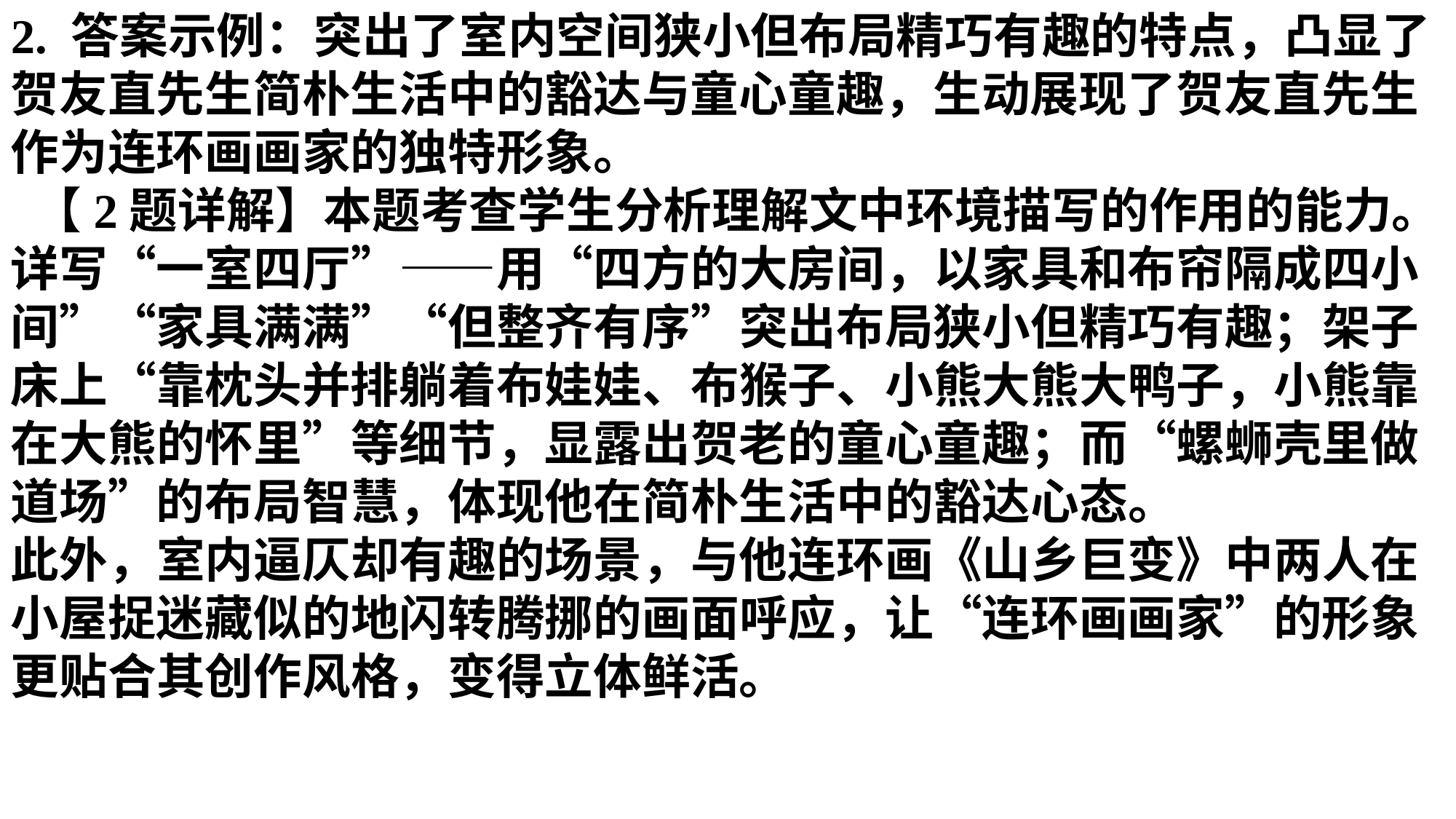

2. 答案示例：突出了室内空间狭小但布局精巧有趣的特点，凸显了贺友直先生简朴生活中的豁达与童心童趣，生动展现了贺友直先生作为连环画画家的独特形象。
 【2题详解】本题考查学生分析理解文中环境描写的作用的能力。
详写“一室四厅”——用“四方的大房间，以家具和布帘隔成四小间”“家具满满”“但整齐有序”突出布局狭小但精巧有趣；架子床上“靠枕头并排躺着布娃娃、布猴子、小熊大熊大鸭子，小熊靠在大熊的怀里”等细节，显露出贺老的童心童趣；而“螺蛳壳里做道场”的布局智慧，体现他在简朴生活中的豁达心态。
此外，室内逼仄却有趣的场景，与他连环画《山乡巨变》中两人在小屋捉迷藏似的地闪转腾挪的画面呼应，让“连环画画家”的形象更贴合其创作风格，变得立体鲜活。